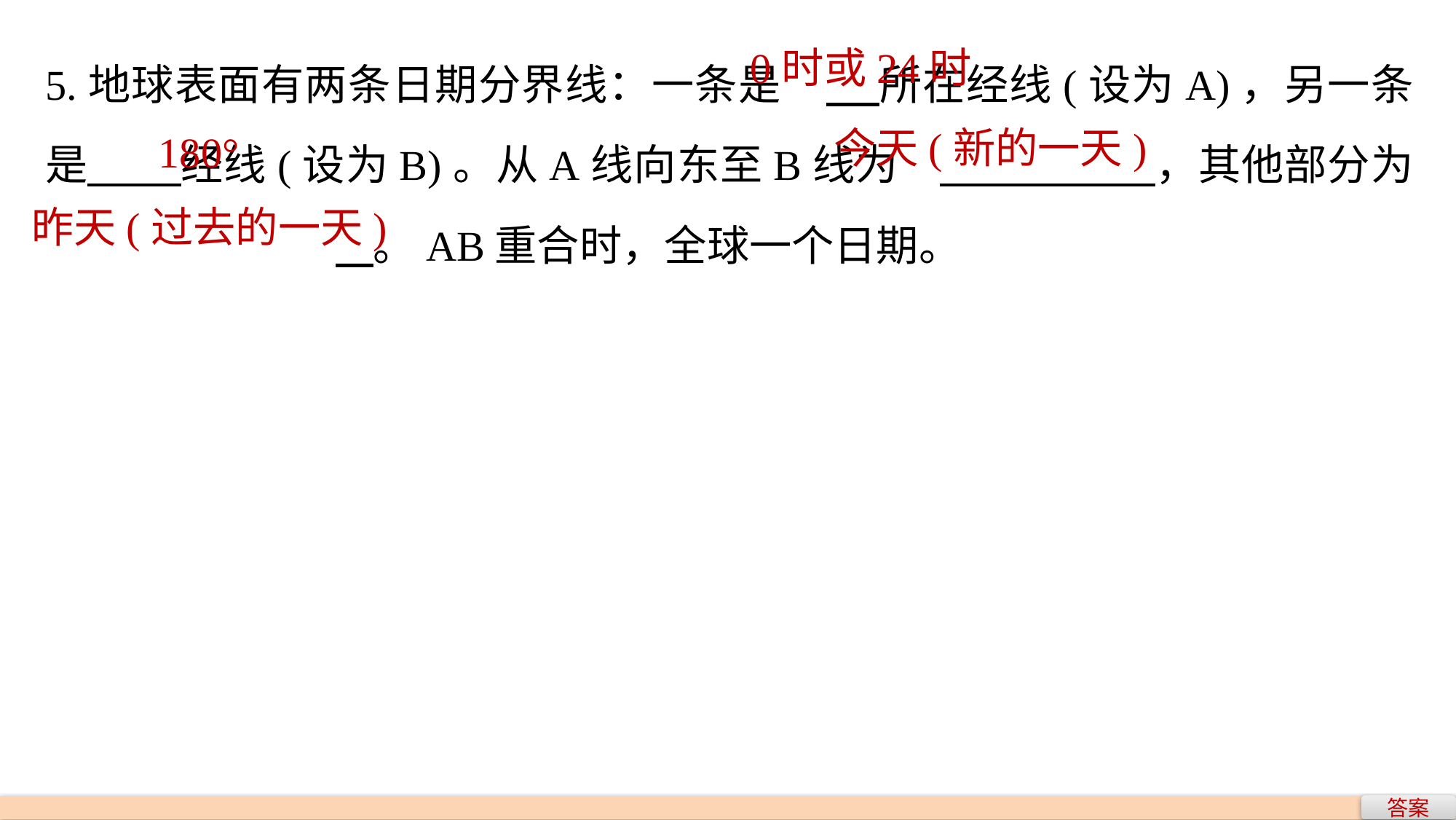

5.地球表面有两条日期分界线：一条是	     所在经线(设为A)，另一条是         经线(设为B)。从A线向东至B线为	                     ，其他部分为	    。AB重合时，全球一个日期。
0时或24时
今天(新的一天)
180°
昨天(过去的一天)
答案